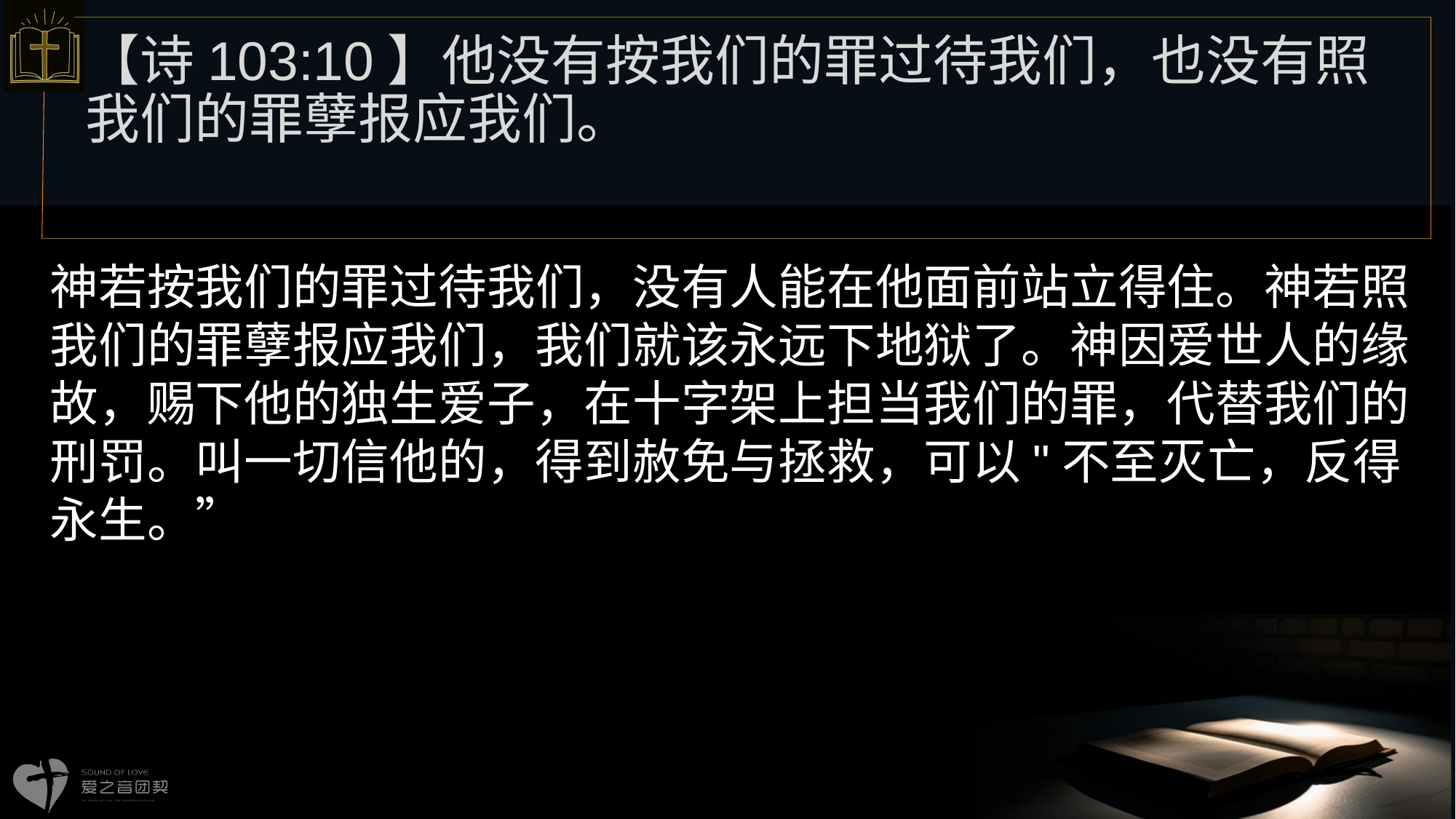

【诗103:10】他没有按我们的罪过待我们，也没有照我们的罪孽报应我们。
# 神若按我们的罪过待我们，没有人能在他面前站立得住。神若照我们的罪孽报应我们，我们就该永远下地狱了。神因爱世人的缘故，赐下他的独生爱子，在十字架上担当我们的罪，代替我们的刑罚。叫一切信他的，得到赦免与拯救，可以"不至灭亡，反得永生。”